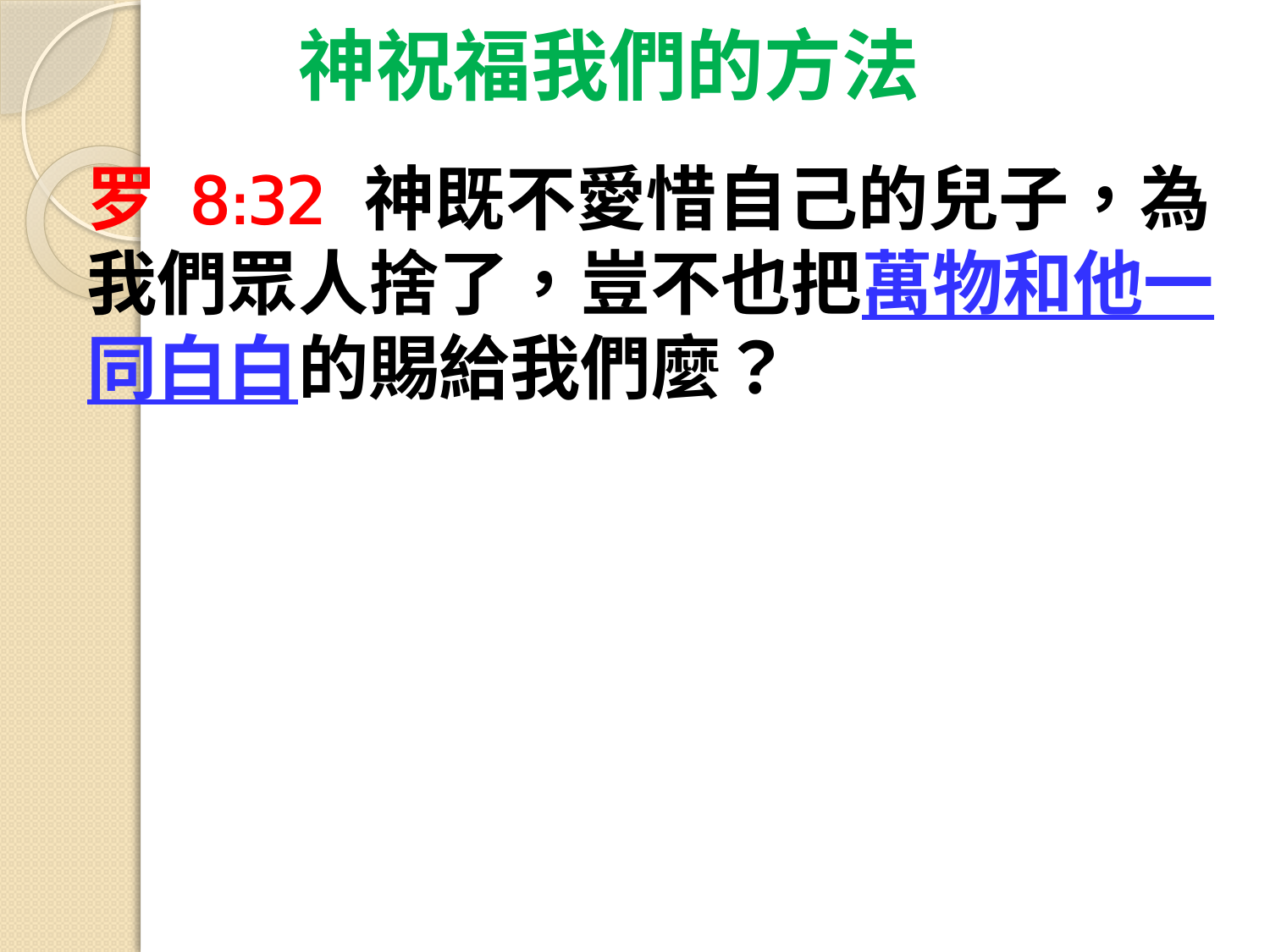

神祝福我們的方法
罗 8:32 神既不愛惜自己的兒子，為我們眾人捨了，豈不也把萬物和他一同白白的賜給我們麼？